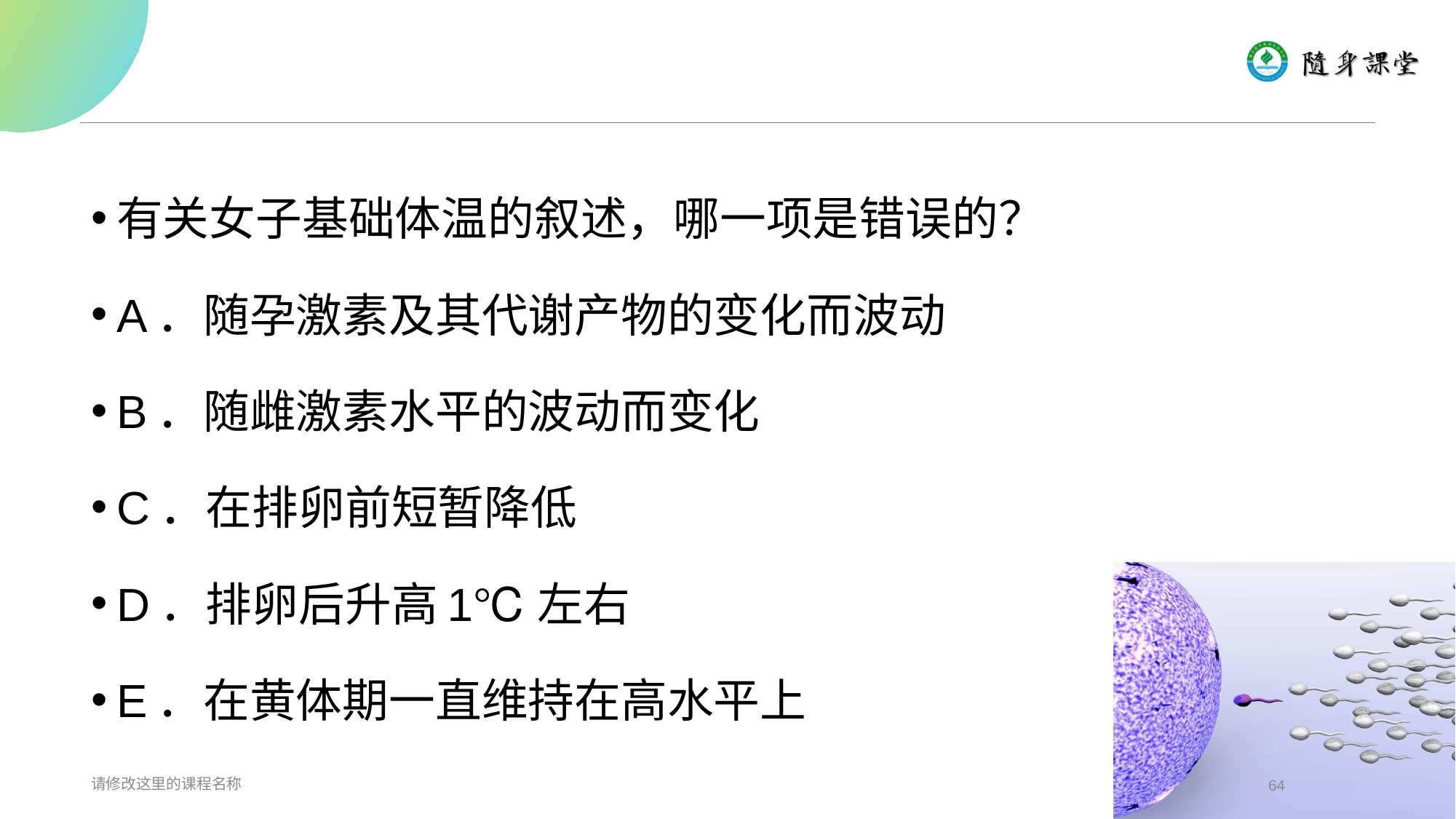

#
有关女子基础体温的叙述，哪一项是错误的？
A．随孕激素及其代谢产物的变化而波动
B．随雌激素水平的波动而变化
C．在排卵前短暂降低
D．排卵后升高1℃左右
E．在黄体期一直维持在高水平上
请修改这里的课程名称
64